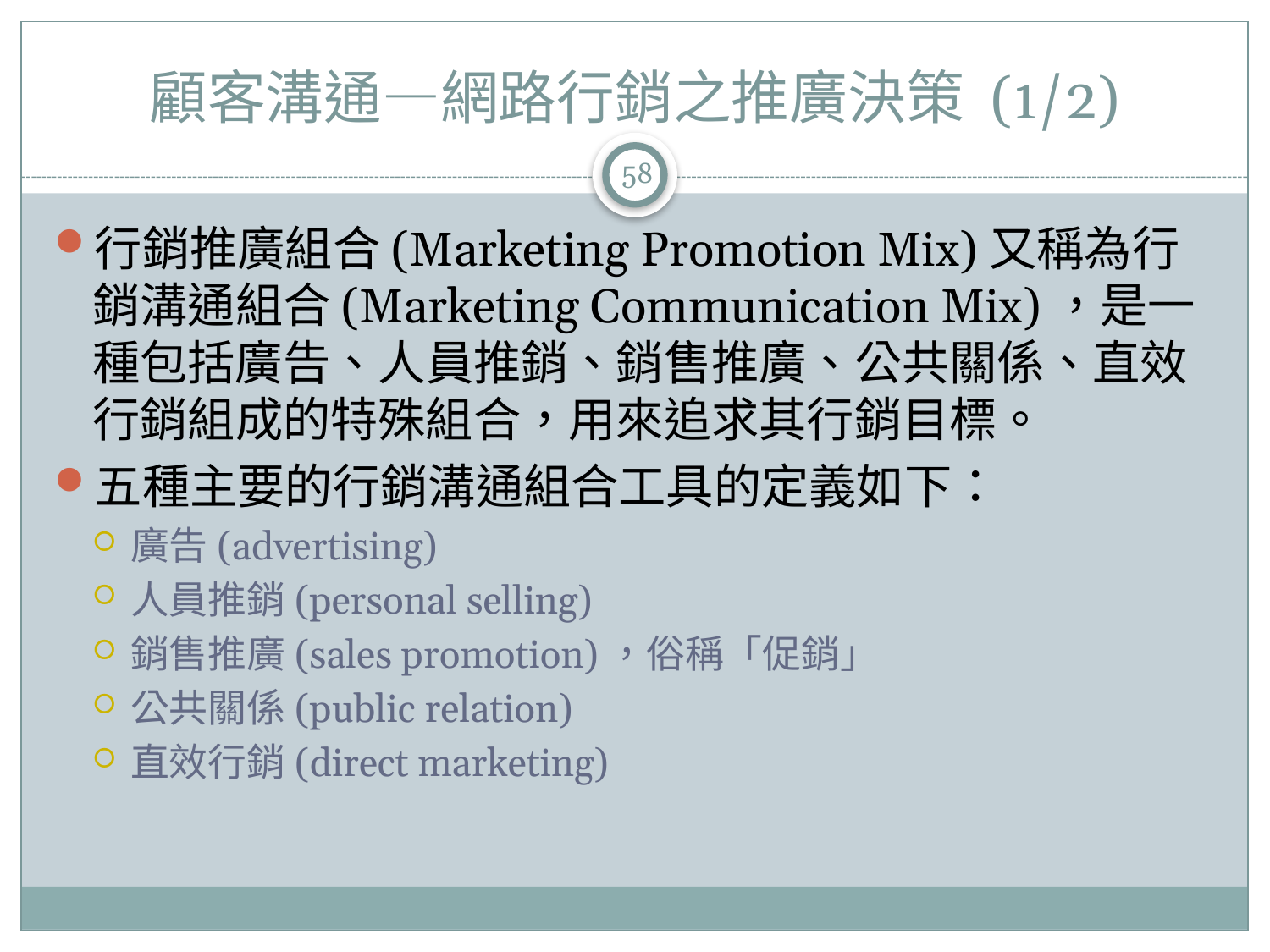

# 顧客溝通—網路行銷之推廣決策 (1/2)
58
行銷推廣組合(Marketing Promotion Mix)又稱為行銷溝通組合(Marketing Communication Mix)，是一種包括廣告、人員推銷、銷售推廣、公共關係、直效行銷組成的特殊組合，用來追求其行銷目標。
五種主要的行銷溝通組合工具的定義如下：
廣告(advertising)
人員推銷(personal selling)
銷售推廣(sales promotion)，俗稱「促銷」
公共關係(public relation)
直效行銷(direct marketing)